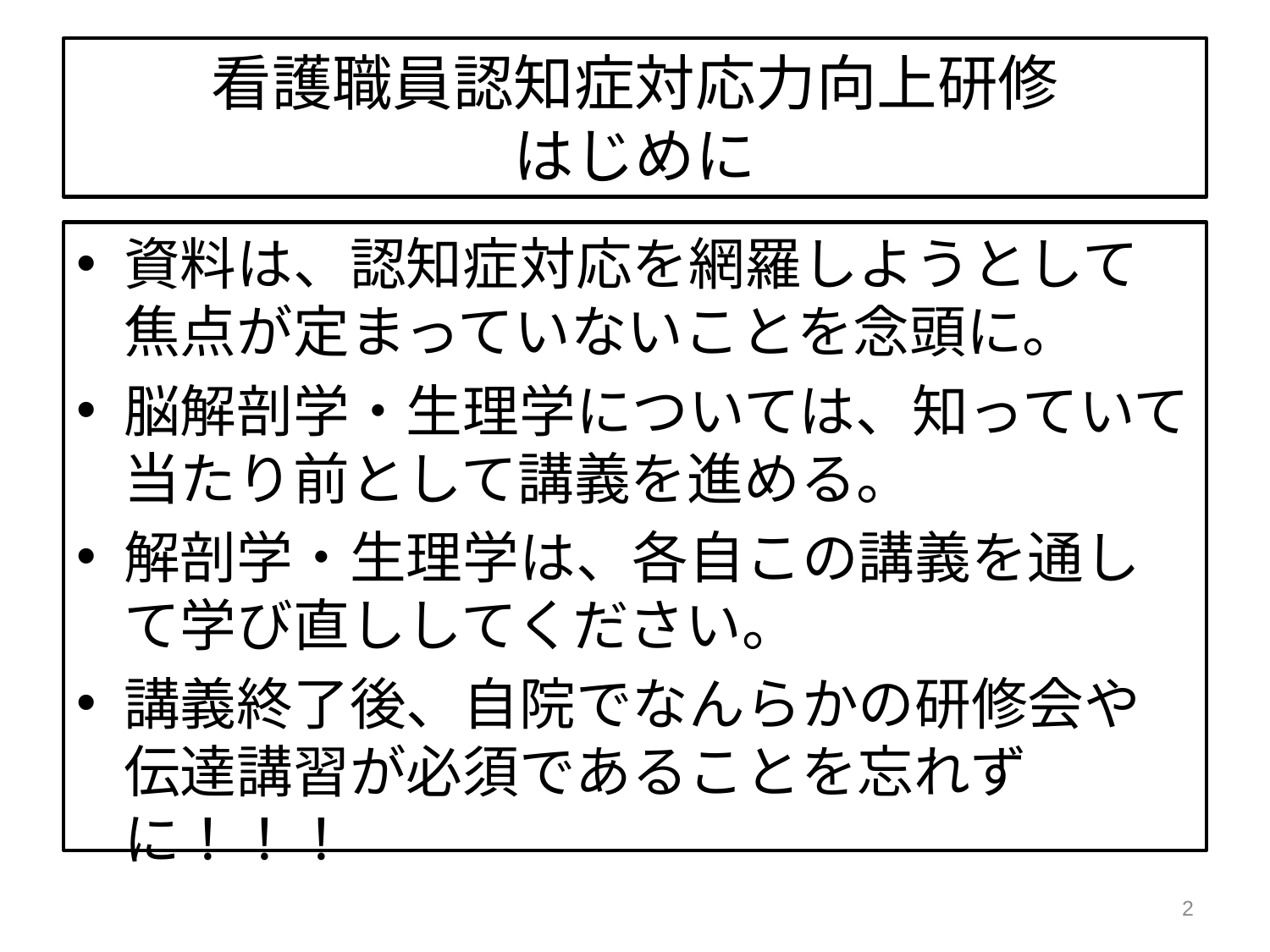

# 看護職員認知症対応力向上研修 はじめに
資料は、認知症対応を網羅しようとして焦点が定まっていないことを念頭に。
脳解剖学・生理学については、知っていて当たり前として講義を進める。
解剖学・生理学は、各自この講義を通して学び直ししてください。
講義終了後、自院でなんらかの研修会や伝達講習が必須であることを忘れずに！！！
2